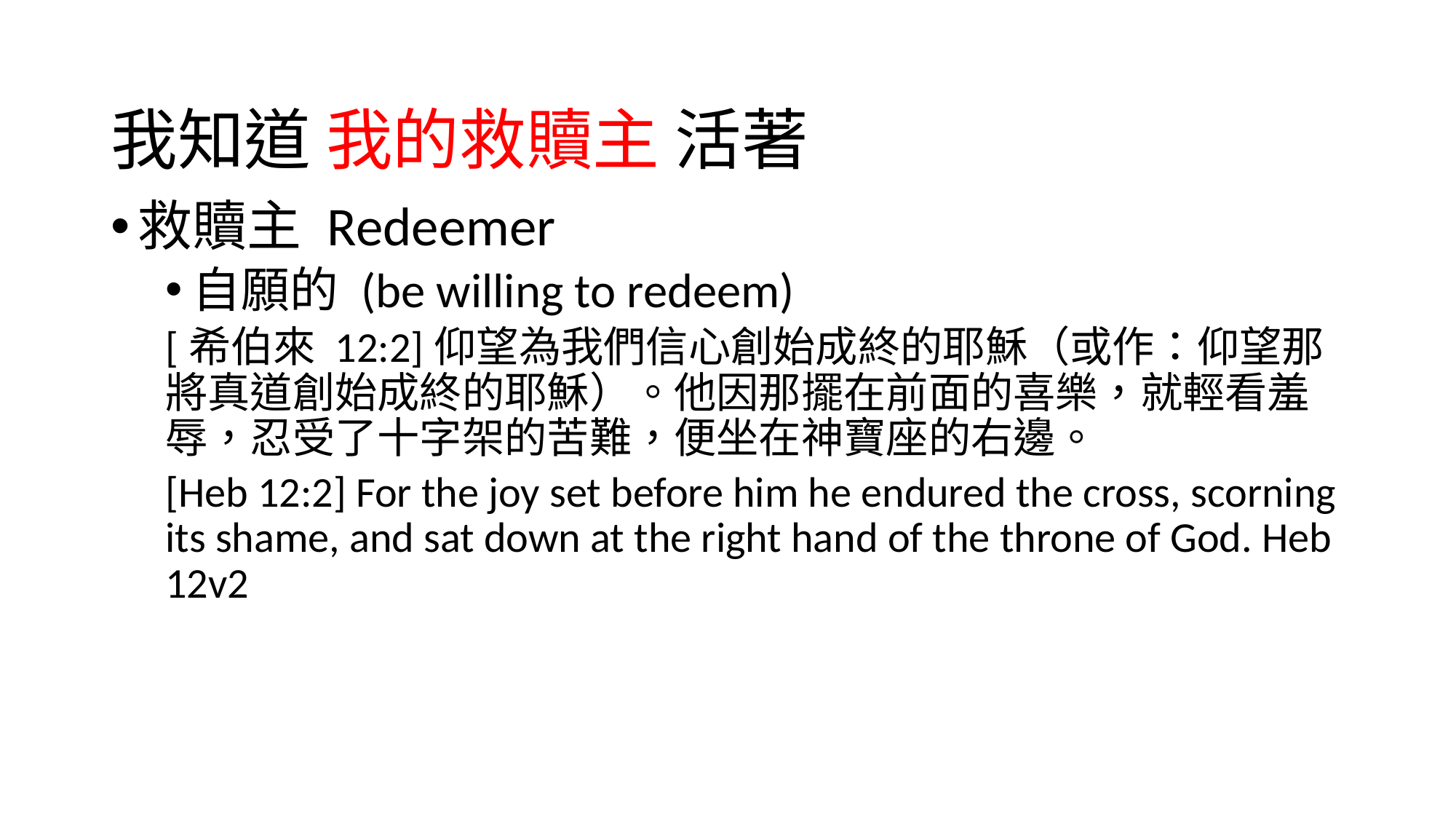

# 我知道 我的救贖主 活著
救贖主 Redeemer
自願的 (be willing to redeem)
[希伯來 12:2]仰望為我們信心創始成終的耶穌（或作：仰望那將真道創始成終的耶穌）。他因那擺在前面的喜樂，就輕看羞辱，忍受了十字架的苦難，便坐在神寶座的右邊。
[Heb 12:2] For the joy set before him he endured the cross, scorning its shame, and sat down at the right hand of the throne of God. Heb 12v2